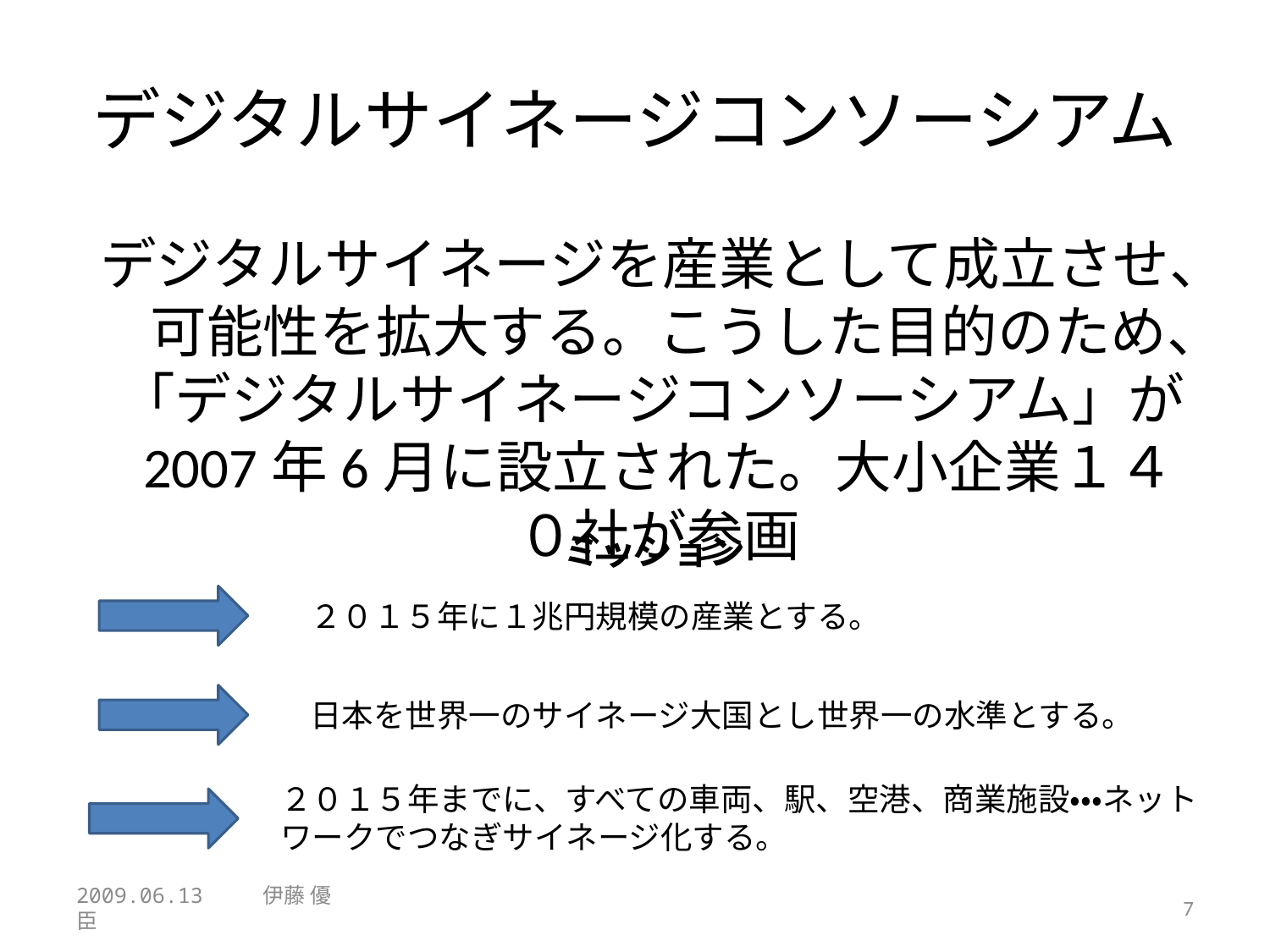

# デジタルサイネージコンソーシアム
デジタルサイネージを産業として成立させ、可能性を拡大する。こうした目的のため、「デジタルサイネージコンソーシアム」が2007年6月に設立された。大小企業１４０社が参画
ミッション

２０１５年に１兆円規模の産業とする。

日本を世界一のサイネージ大国とし世界一の水準とする。
２０１５年までに、すべての車両、駅、空港、商業施設・・・ネットワークでつなぎサイネージ化する。

2009.06.13 　　伊藤 優臣
7